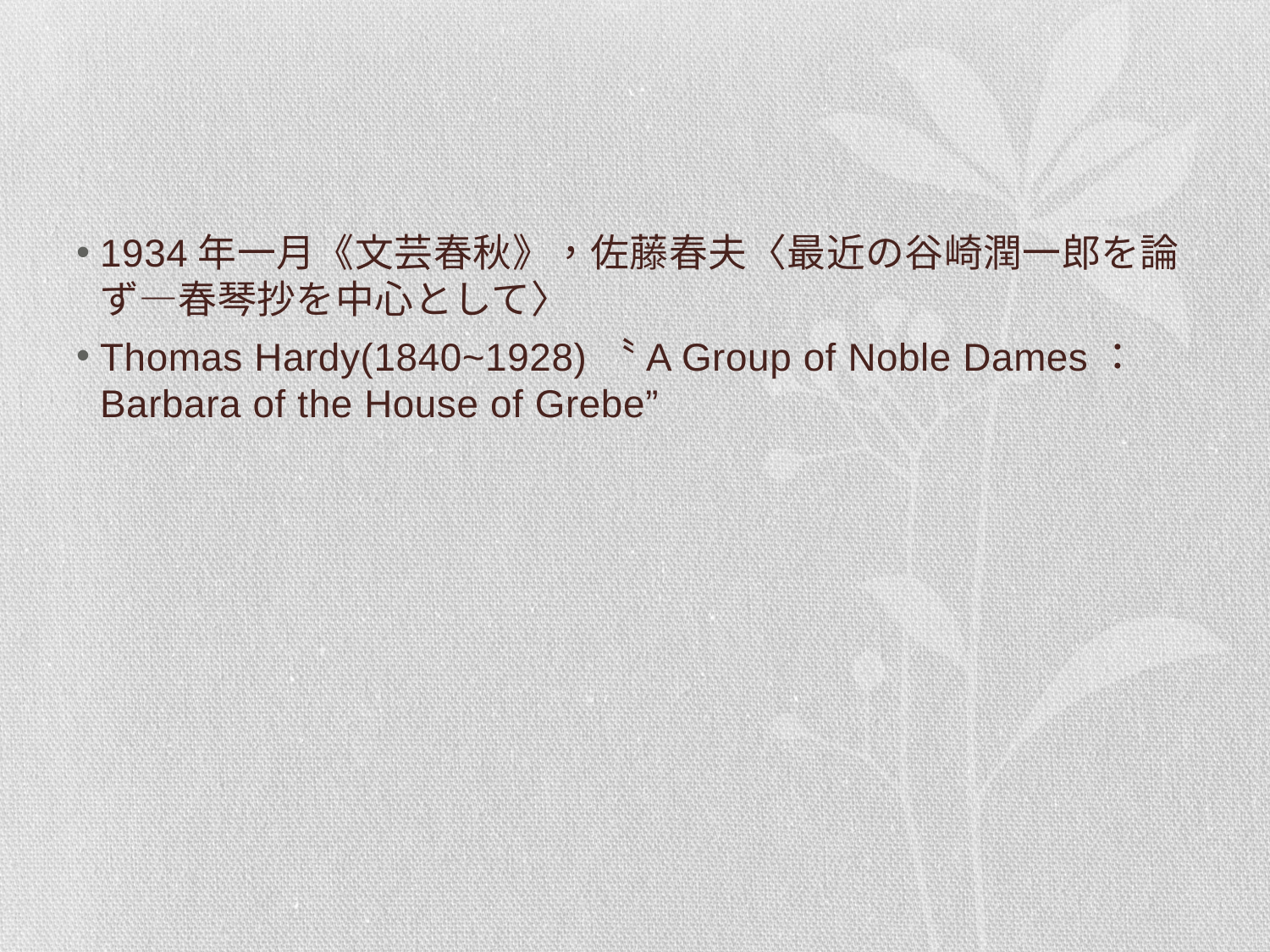

#
1934年一月《文芸春秋》，佐藤春夫〈最近の谷崎潤一郎を論ず―春琴抄を中心として〉
Thomas Hardy(1840~1928)〝A Group of Noble Dames：Barbara of the House of Grebe”